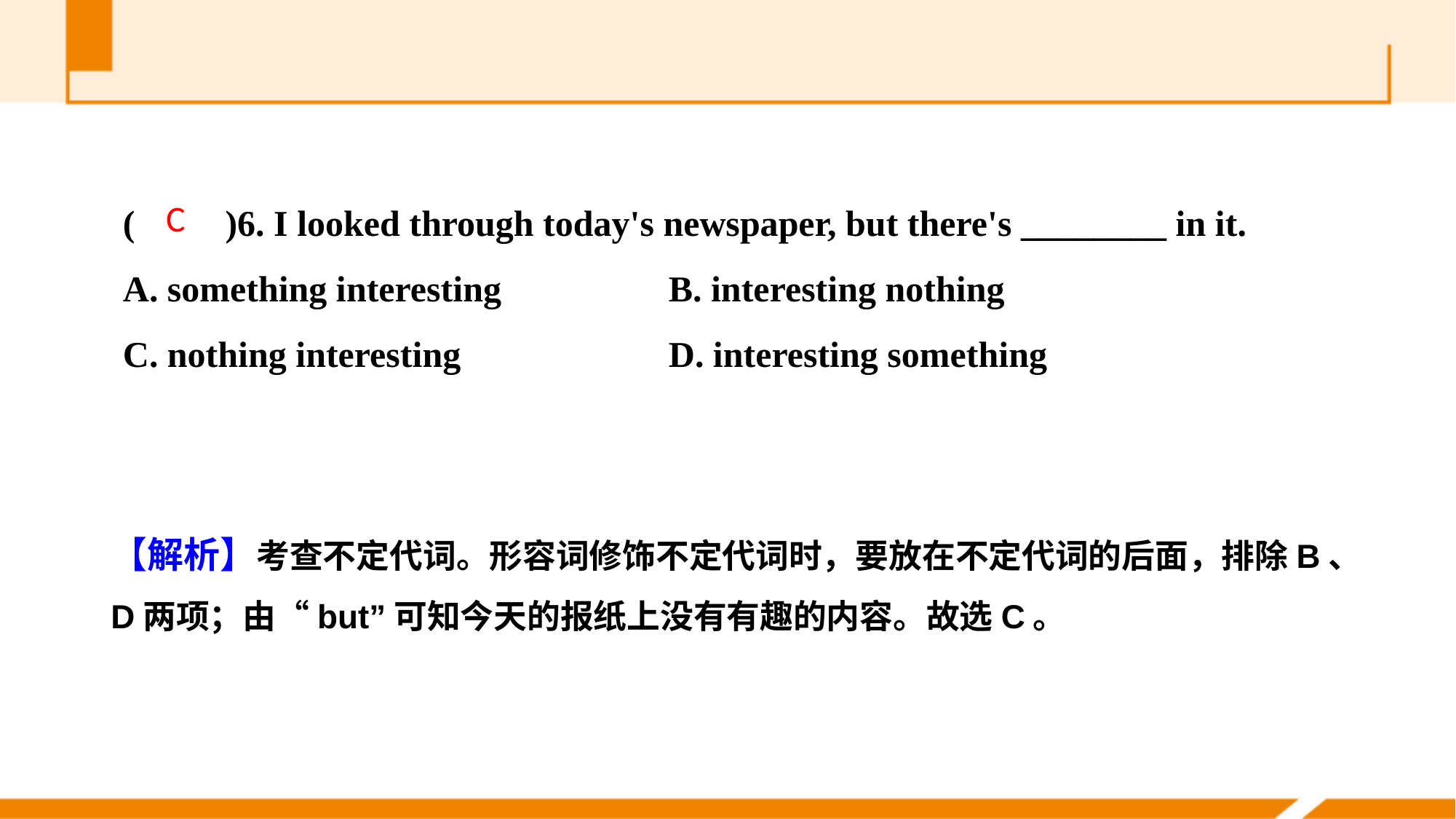

(　　)6. I looked through today's newspaper, but there's ________ in it.
A. something interesting		B. interesting nothing
C. nothing interesting		D. interesting something
C
【解析】考查不定代词。形容词修饰不定代词时，要放在不定代词的后面，排除B、D两项；由“but”可知今天的报纸上没有有趣的内容。故选C。